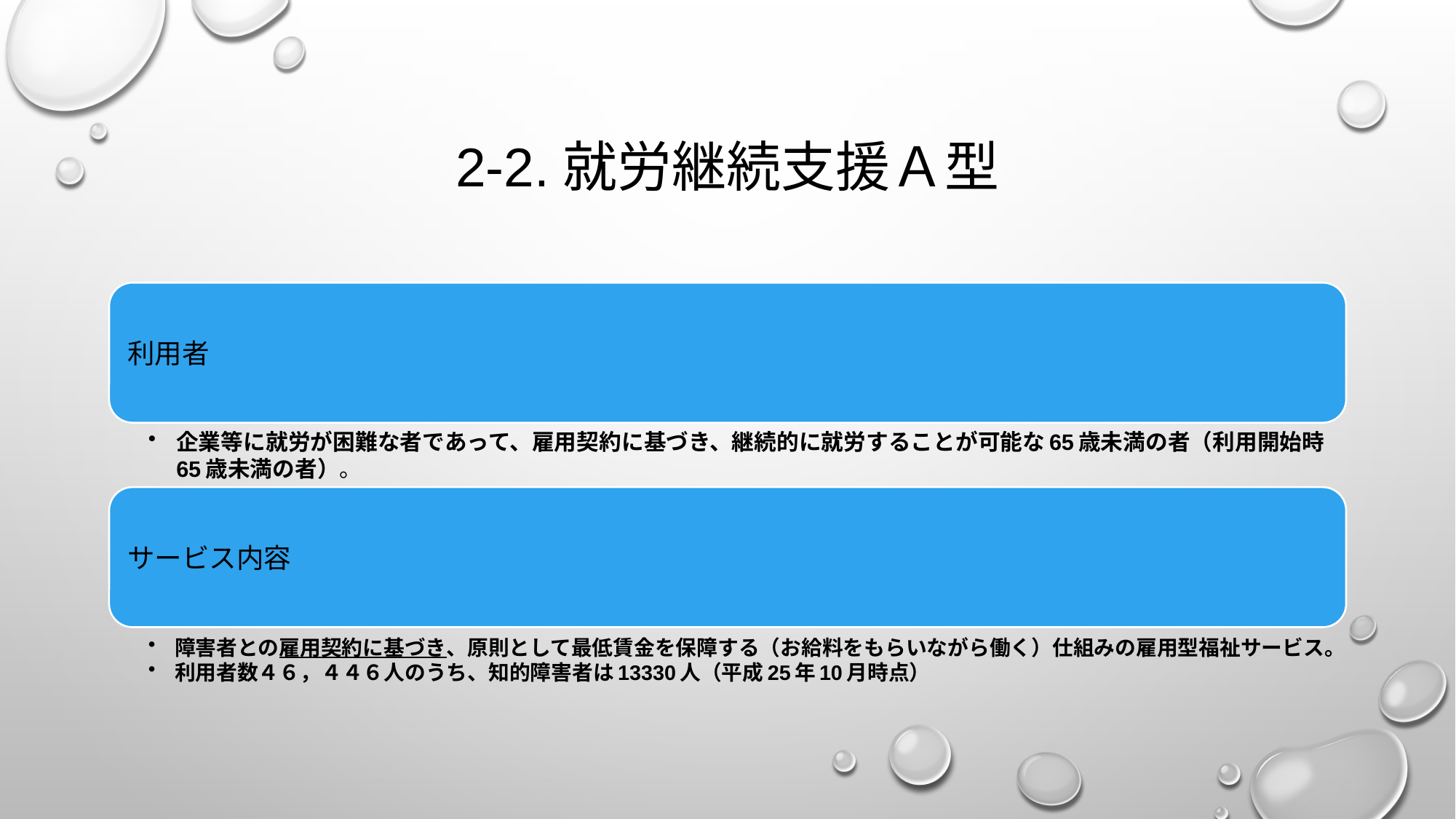

# 2-2.就労継続支援Ａ型
利用者
企業等に就労が困難な者であって、雇用契約に基づき、継続的に就労することが可能な65歳未満の者（利用開始時65歳未満の者）。
サービス内容
障害者との雇用契約に基づき、原則として最低賃金を保障する（お給料をもらいながら働く）仕組みの雇用型福祉サービス。
利用者数４６，４４６人のうち、知的障害者は13330人（平成25年10月時点）